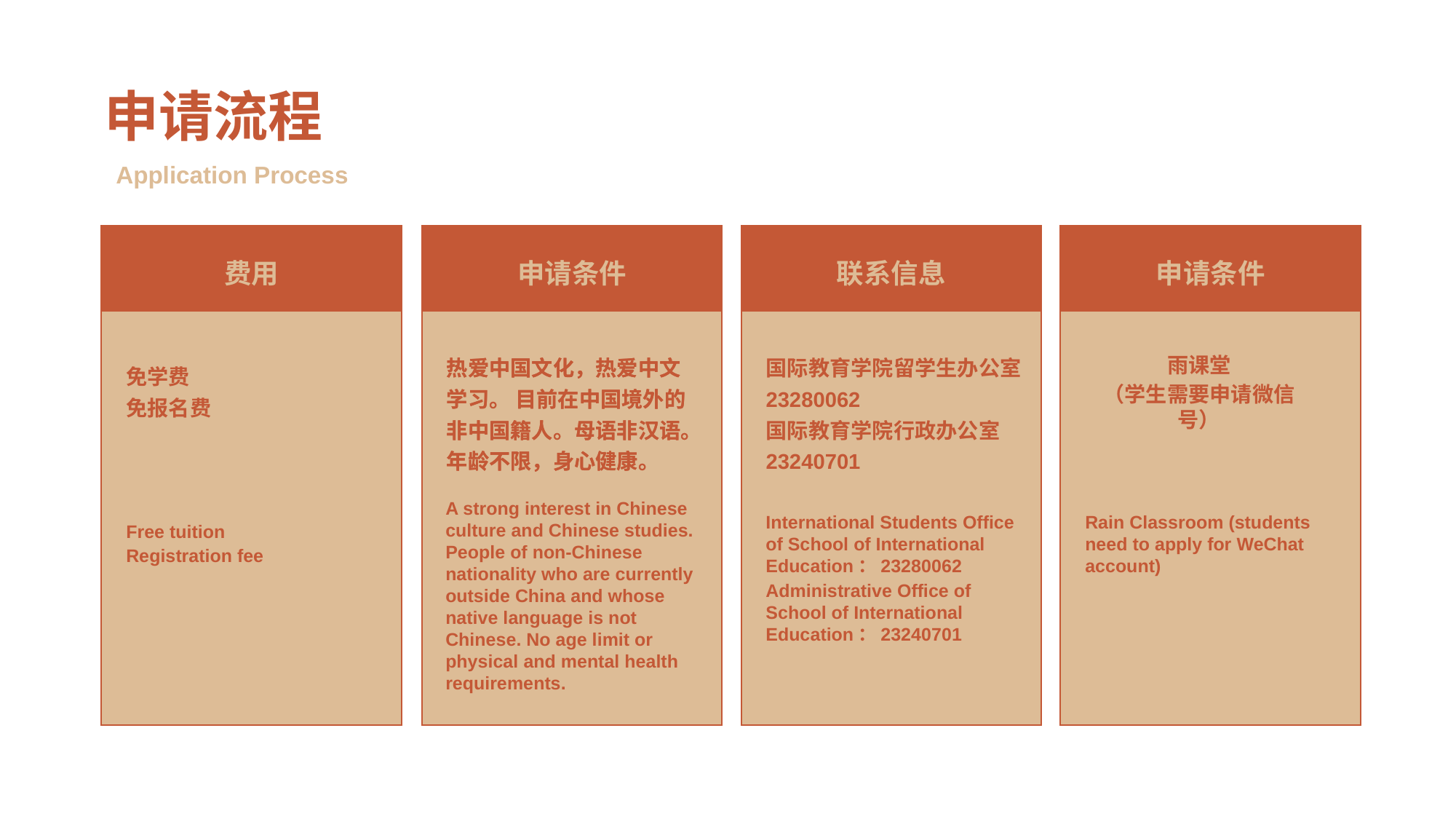

申请流程
Application Process
费用
申请条件
联系信息
申请条件

热爱中国文化，热爱中文
学习。 目前在中国境外的
非中国籍人。母语非汉语。
年龄不限，身心健康。
热爱中国文化，热爱中文
学习。 目前在中国境外的
非中国籍人。母语非汉语。
年龄不限，身心健康。
国际教育学院留学生办公室
23280062
国际教育学院行政办公室
23240701

雨课堂
（学生需要申请微信号）
免学费
免报名费
A strong interest in Chinese culture and Chinese studies. People of non-Chinese nationality who are currently outside China and whose native language is not Chinese. No age limit or physical and mental health requirements.
International Students Office of School of International Education：23280062
Administrative Office of School of International Education：23240701

Rain Classroom (students need to apply for WeChat account)
Free tuition
Registration fee